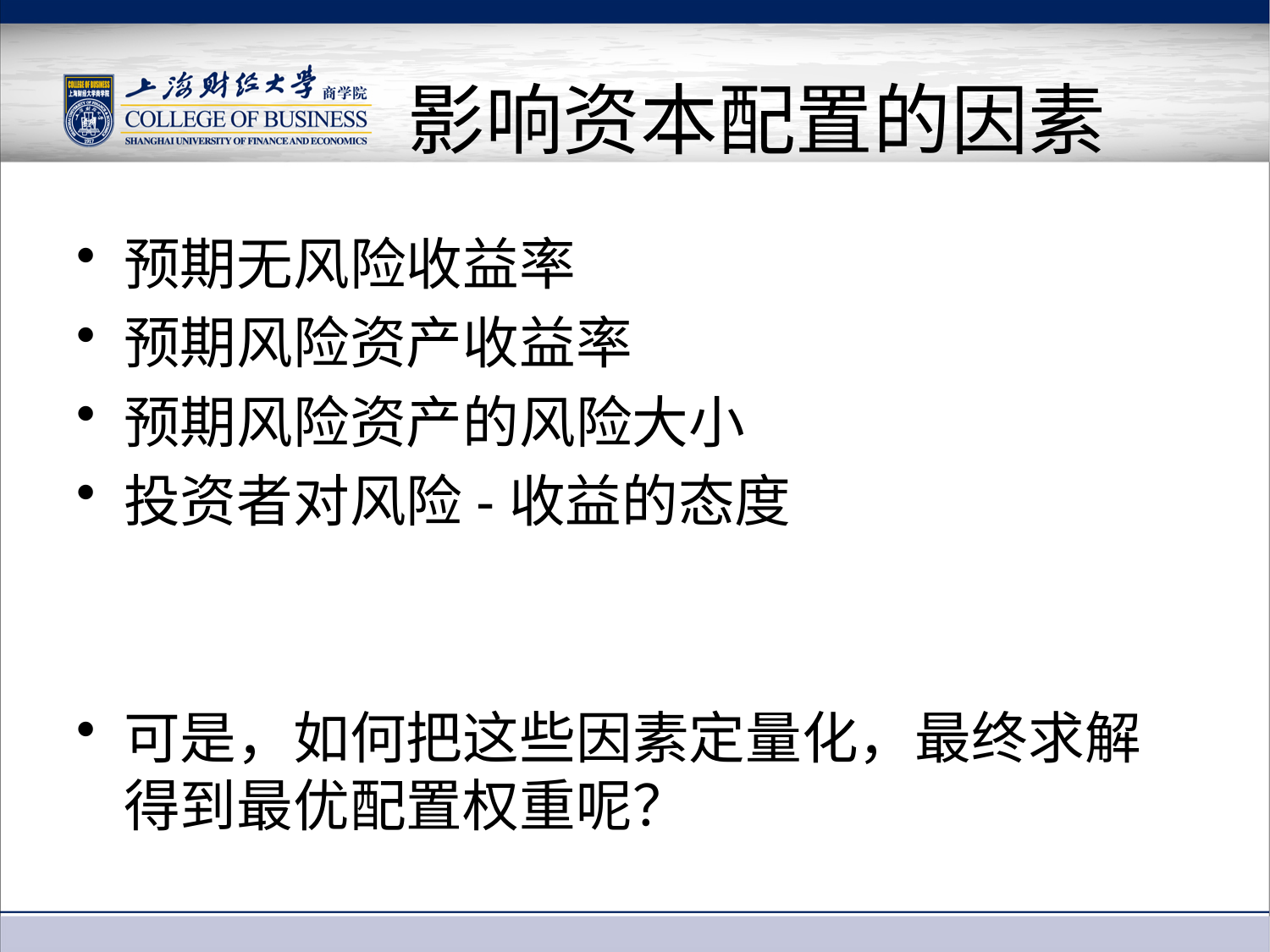

# 影响资本配置的因素
预期无风险收益率
预期风险资产收益率
预期风险资产的风险大小
投资者对风险-收益的态度

可是，如何把这些因素定量化，最终求解得到最优配置权重呢？